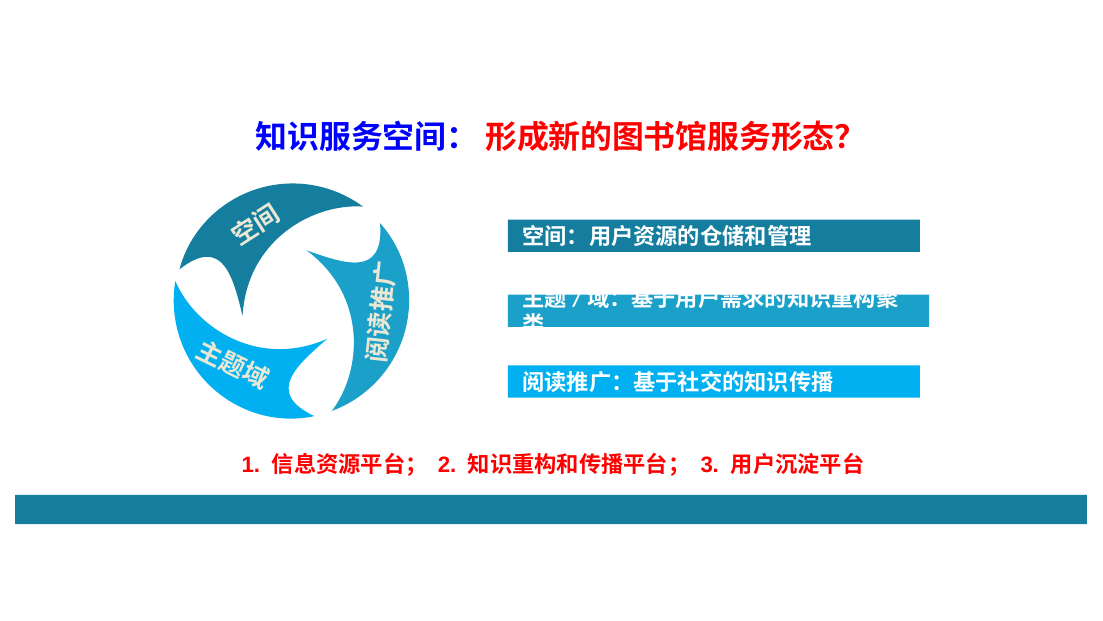

知识服务空间： 形成新的图书馆服务形态？

空间

阅读推广

主题域
空间：用户资源的仓储和管理
主题/域：基于用户需求的知识重构聚类
阅读推广：基于社交的知识传播

1. 信息资源平台； 2. 知识重构和传播平台； 3. 用户沉淀平台